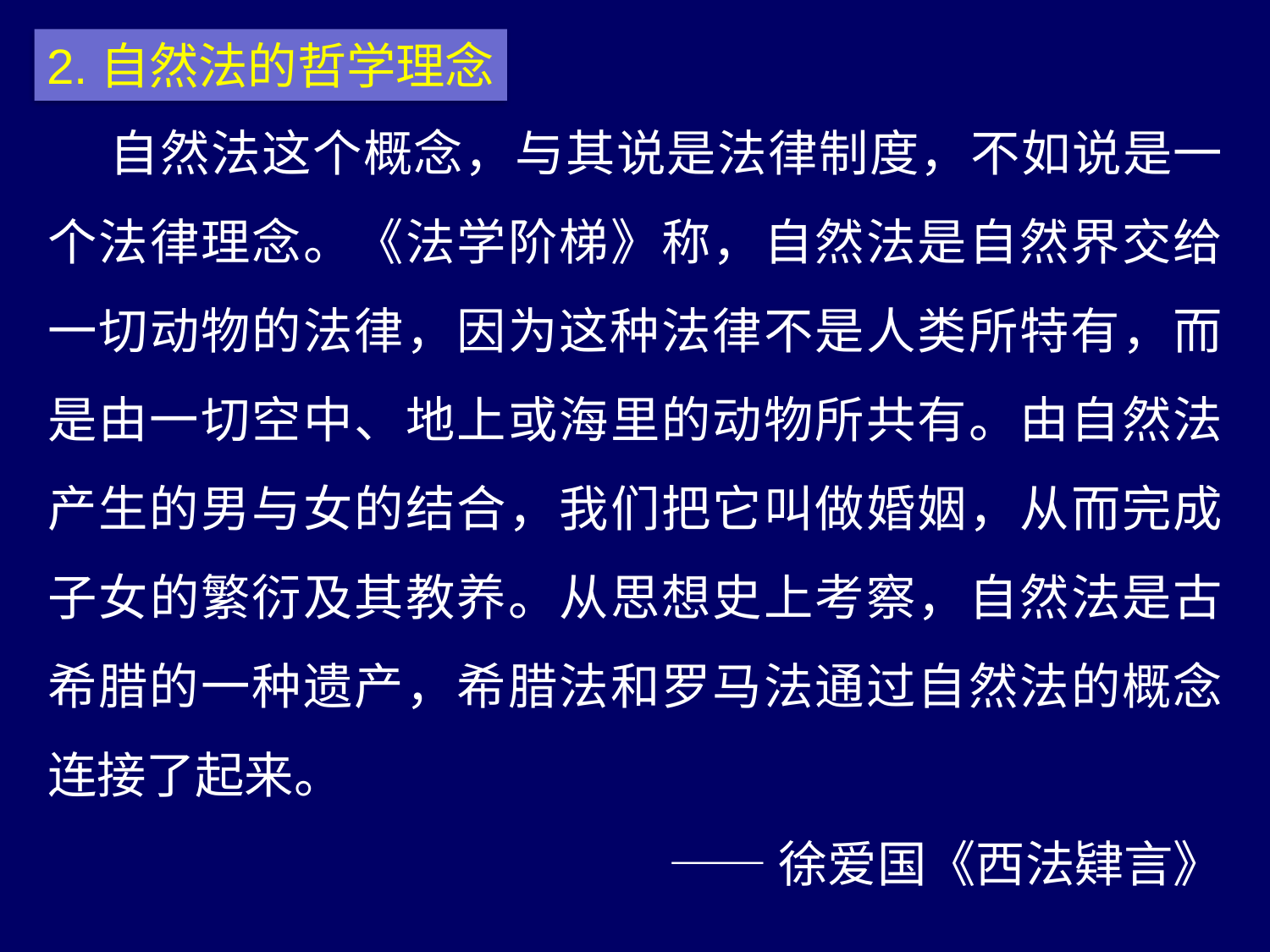

2.自然法的哲学理念
    自然法这个概念，与其说是法律制度，不如说是一个法律理念。《法学阶梯》称，自然法是自然界交给一切动物的法律，因为这种法律不是人类所特有，而是由一切空中、地上或海里的动物所共有。由自然法产生的男与女的结合，我们把它叫做婚姻，从而完成子女的繁衍及其教养。从思想史上考察，自然法是古希腊的一种遗产，希腊法和罗马法通过自然法的概念连接了起来。
——徐爱国《西法肄言》